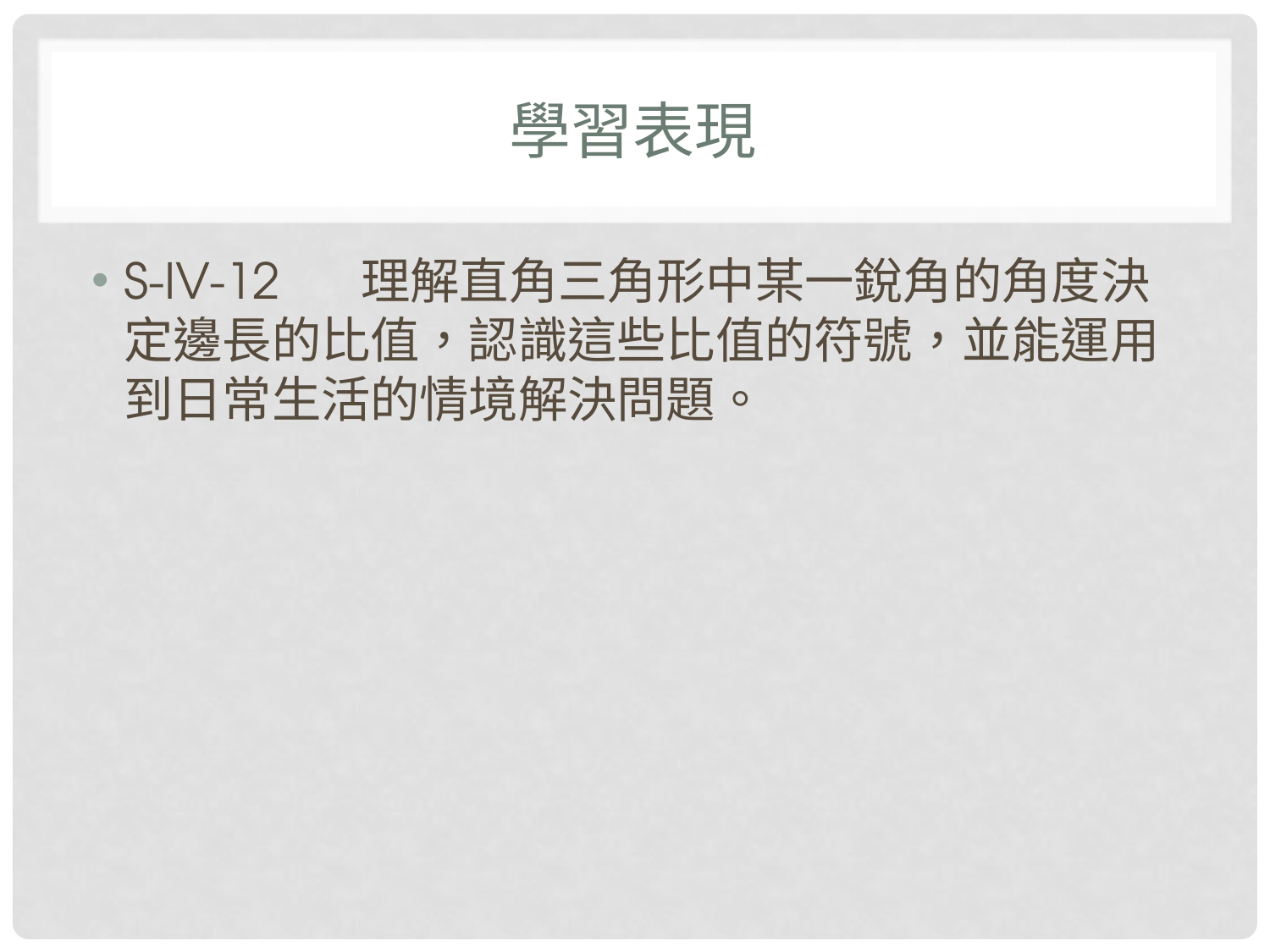

# 學習表現
S-IV-12     理解直角三角形中某一銳角的角度決定邊長的比值，認識這些比值的符號，並能運用到日常生活的情境解決問題。